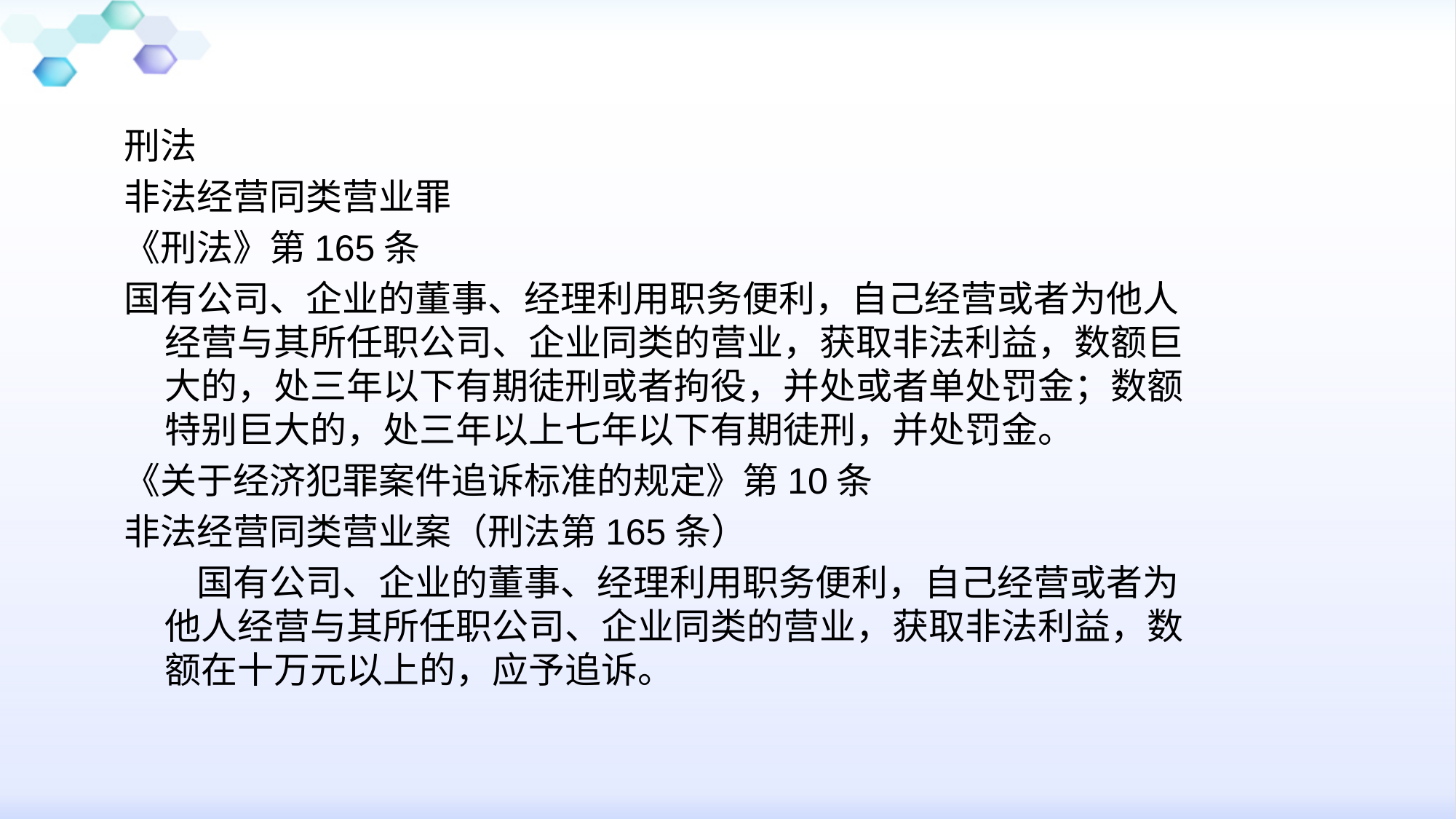

刑法
非法经营同类营业罪
《刑法》第165条
国有公司、企业的董事、经理利用职务便利，自己经营或者为他人经营与其所任职公司、企业同类的营业，获取非法利益，数额巨大的，处三年以下有期徒刑或者拘役，并处或者单处罚金；数额特别巨大的，处三年以上七年以下有期徒刑，并处罚金。
《关于经济犯罪案件追诉标准的规定》第10条
非法经营同类营业案（刑法第165条）
　　国有公司、企业的董事、经理利用职务便利，自己经营或者为他人经营与其所任职公司、企业同类的营业，获取非法利益，数额在十万元以上的，应予追诉。